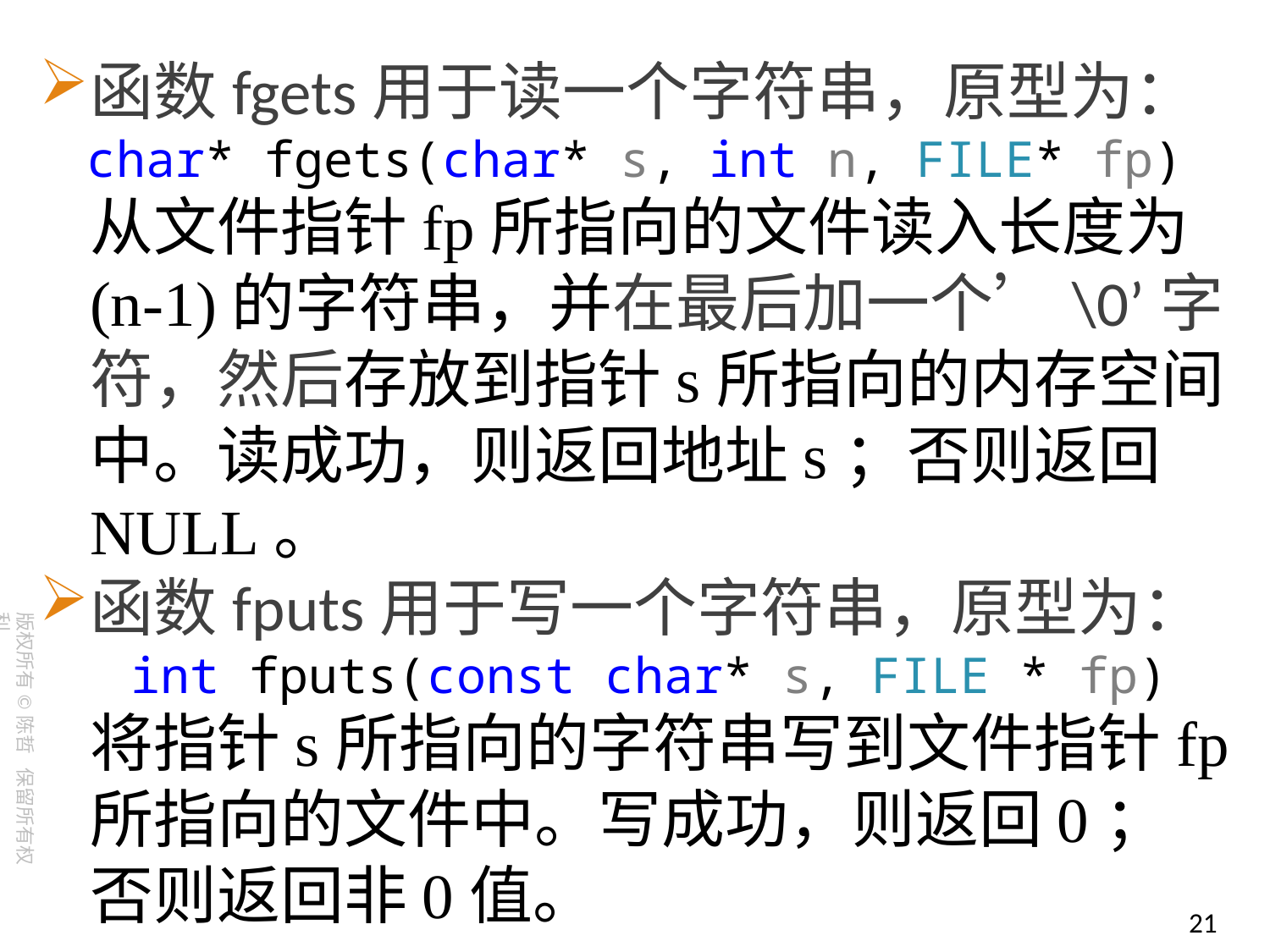

函数fgets用于读一个字符串，原型为：
char* fgets(char* s, int n, FILE* fp)
从文件指针fp所指向的文件读入长度为(n-1)的字符串，并在最后加一个’\0’字符，然后存放到指针s所指向的内存空间中。读成功，则返回地址s；否则返回NULL。
函数fputs用于写一个字符串，原型为：
 int fputs(const char* s, FILE * fp)
将指针s所指向的字符串写到文件指针fp所指向的文件中。写成功，则返回0；否则返回非0值。
21